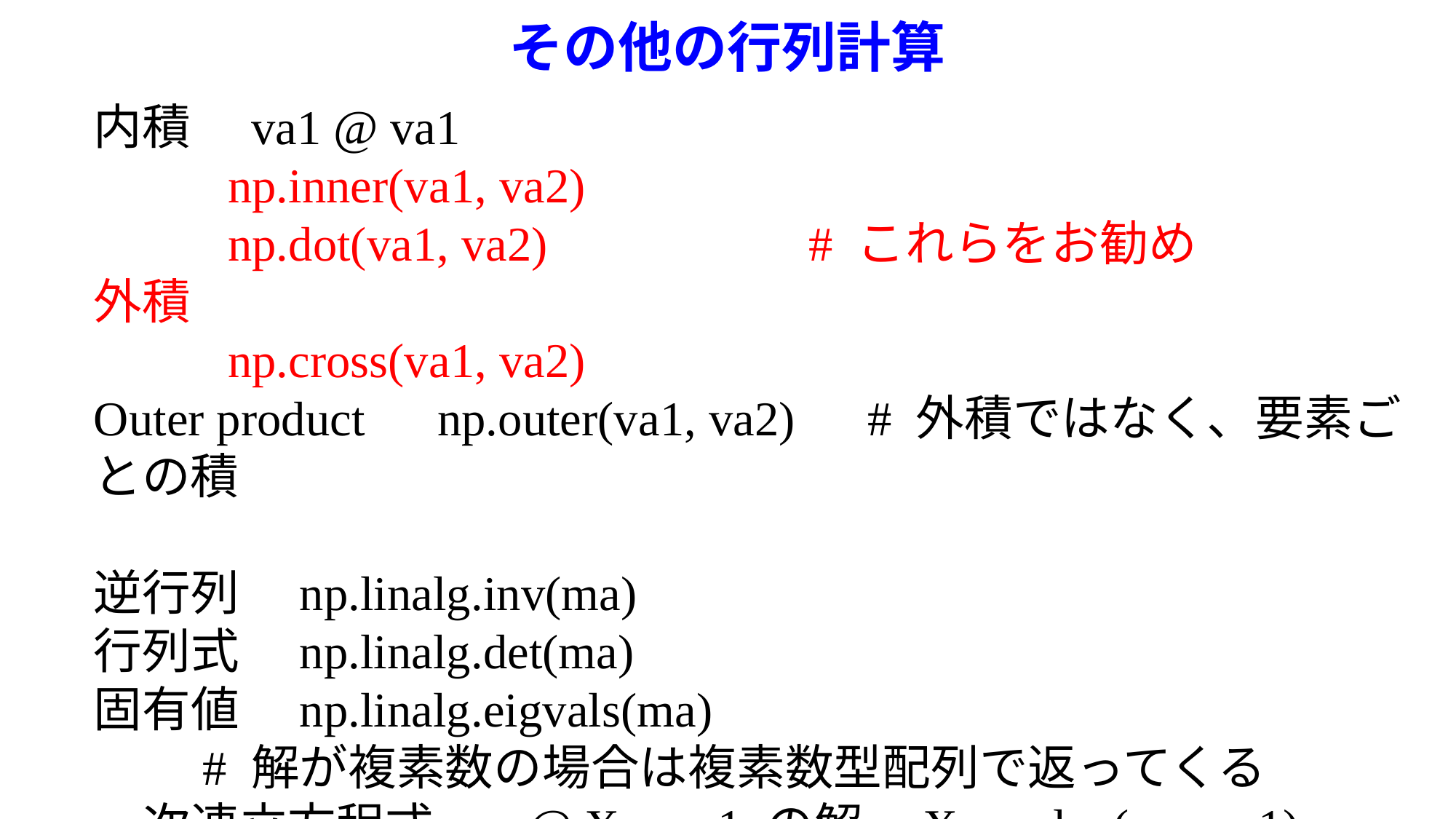

# その他の行列計算
内積　va1 @ va1
           np.inner(va1, va2)
           np.dot(va1, va2)		　# これらをお勧め
外積
           np.cross(va1, va2)
Outer product　np.outer(va1, va2)　# 外積ではなく、要素ごとの積

逆行列　np.linalg.inv(ma)
行列式　np.linalg.det(ma)
固有値　np.linalg.eigvals(ma)
	# 解が複素数の場合は複素数型配列で返ってくる
一次連立方程式 ma @ X = va1 の解　X = solve(ma, va1)